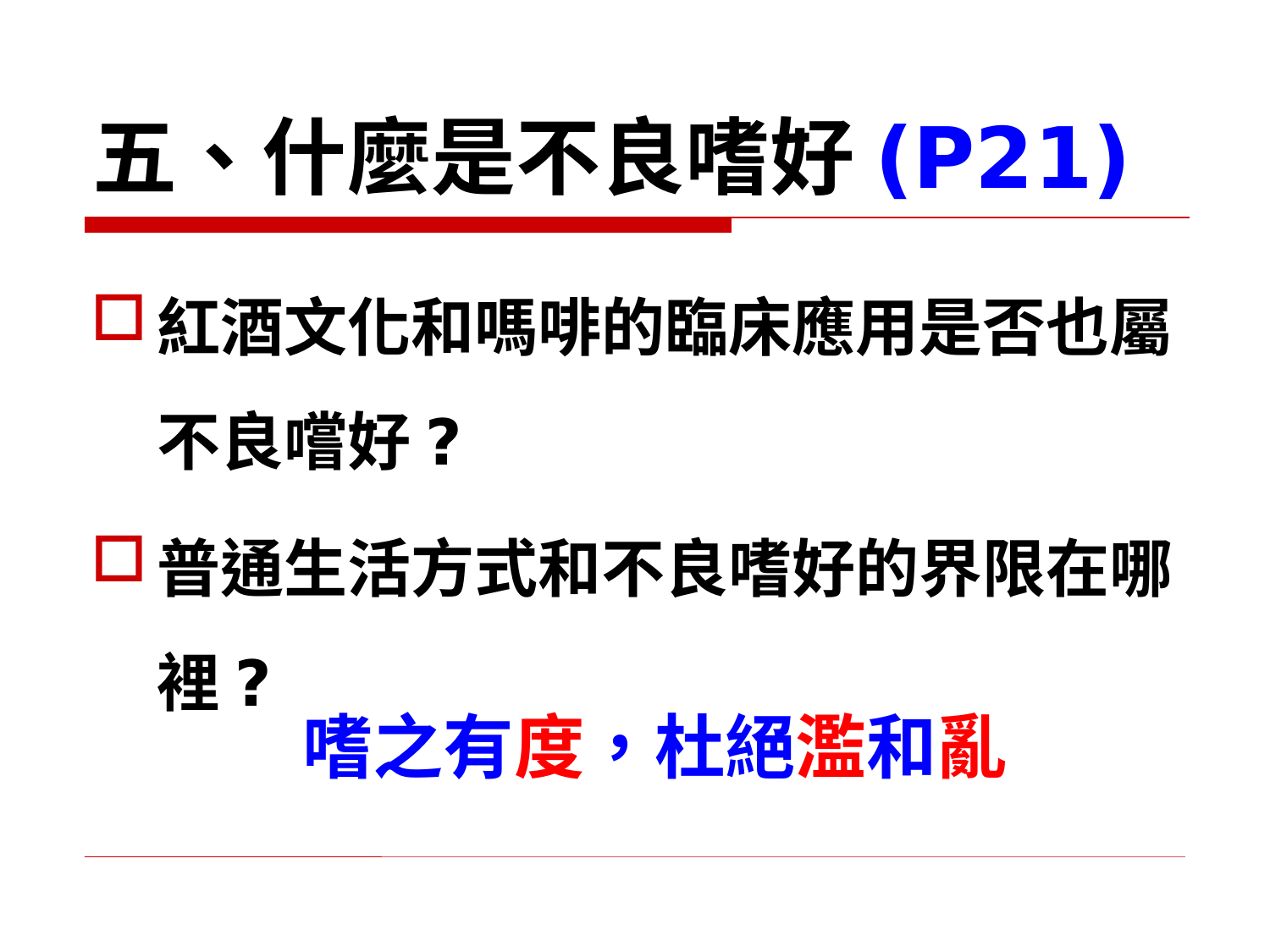

# 五、什麼是不良嗜好(P21)
紅酒文化和嗎啡的臨床應用是否也屬不良嚐好?
普通生活方式和不良嗜好的界限在哪裡?
嗜之有度，杜絕濫和亂